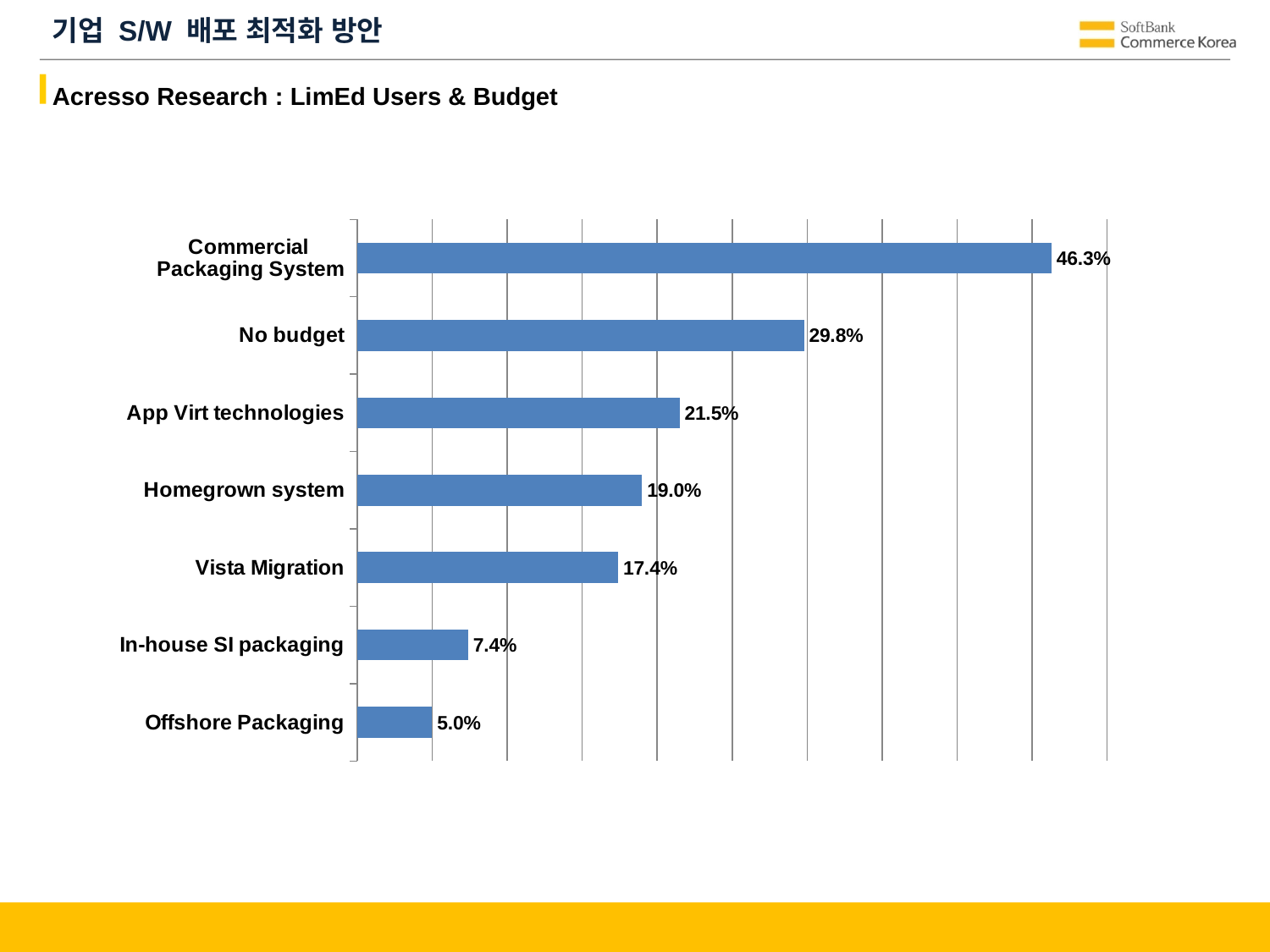

# 기업 S/W 배포 최적화 방안
Acresso Research : LimEd Users & Budget

### Chart

| Category | 계열 1 |
|---|---|
| Offshore Packaging | 0.05 |
| In-house SI packaging | 0.074 |
| Vista Migration | 0.17400000000000004 |
| Homegrown system | 0.19 |
| App Virt technologies | 0.2150000000000002 |
| No budget | 0.2980000000000003 |
| Commercial
Packaging System | 0.463 |